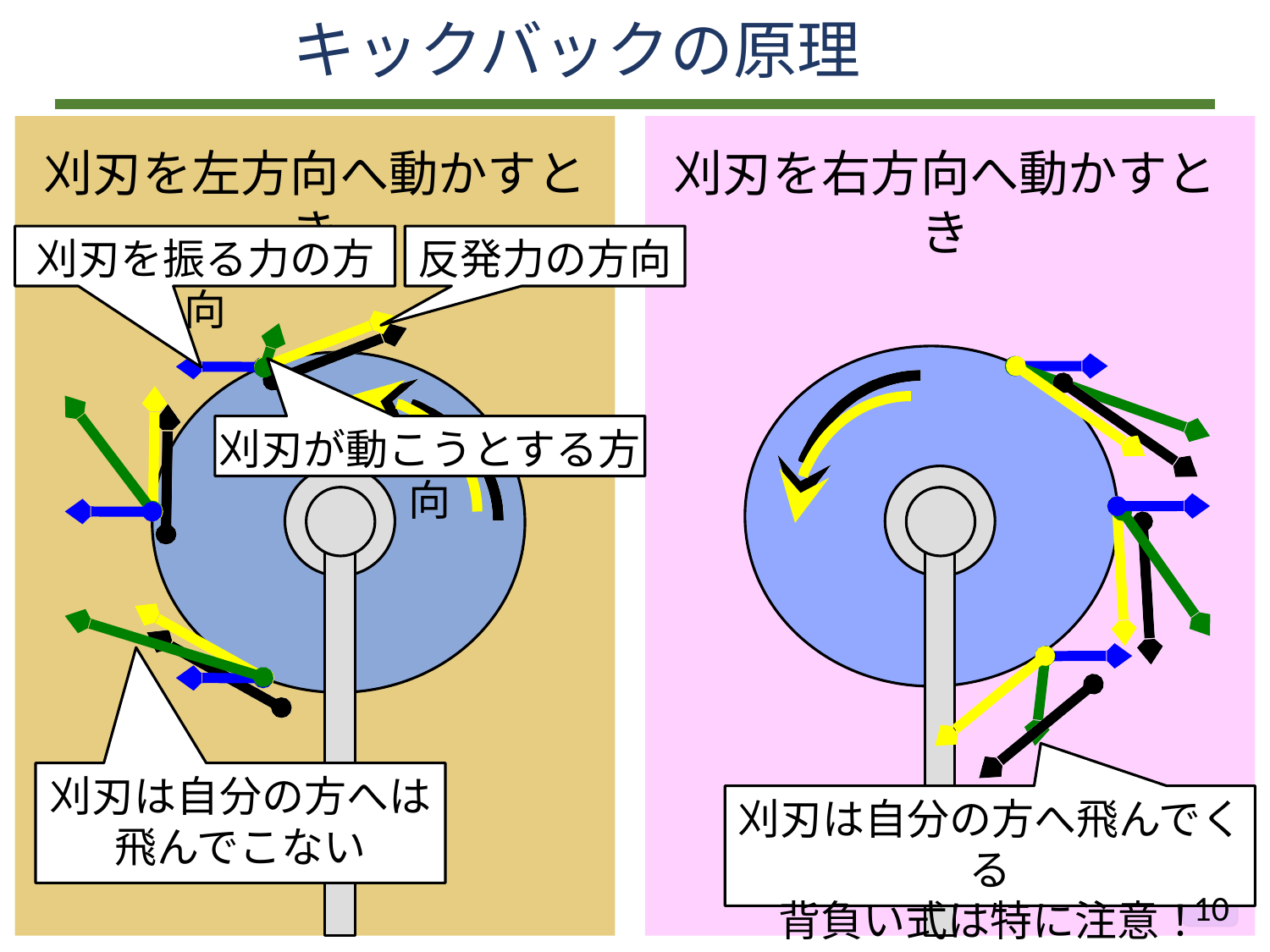

キックバックの原理

刈刃を左方向へ動かすとき
刈刃を右方向へ動かすとき
刈刃を振る力の方向
反発力の方向

刈刃が動こうとする方向

刈刃は自分の方へは飛んでこない
刈刃は自分の方へ飛んでくる
背負い式は特に注意！
10